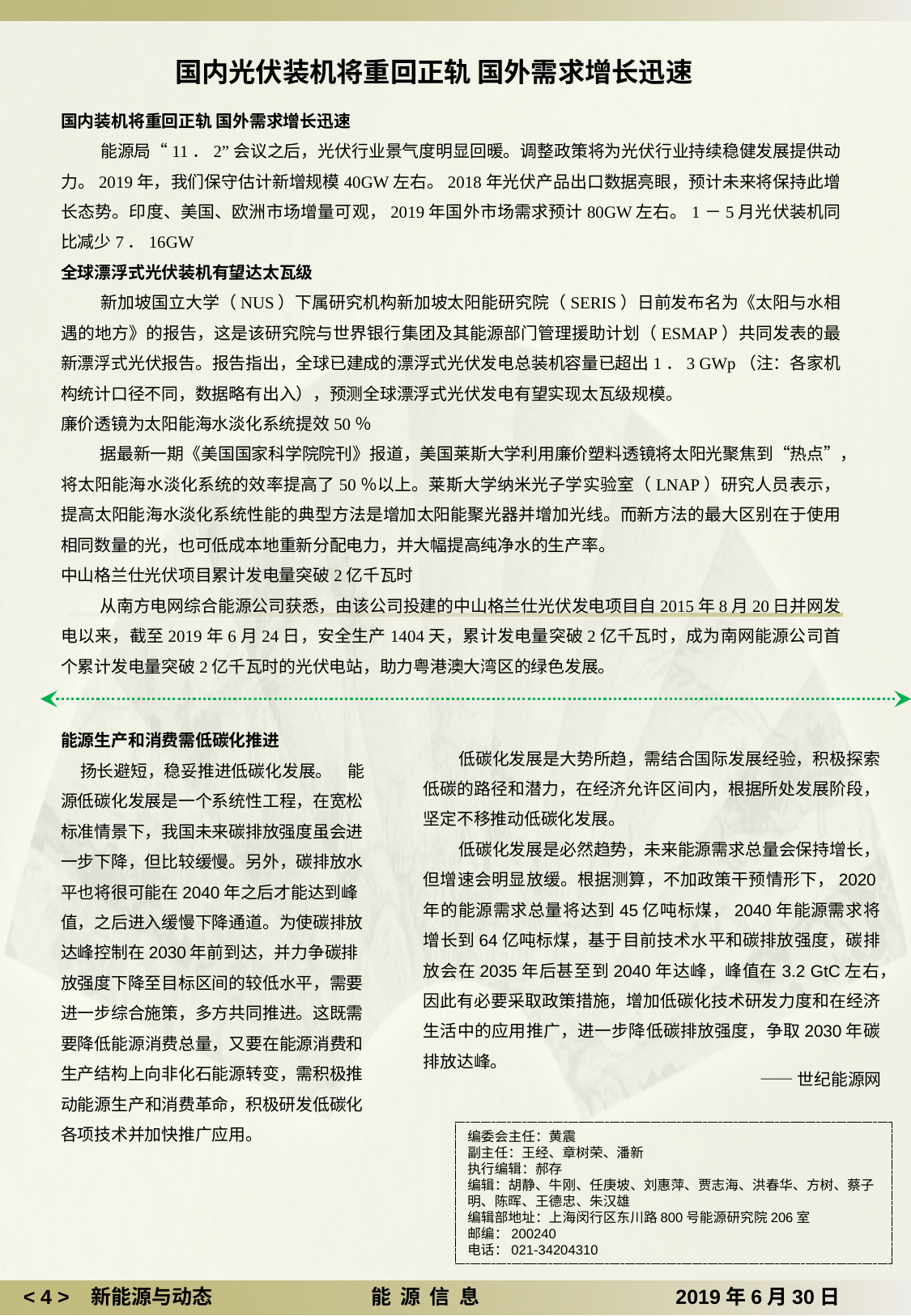

国内光伏装机将重回正轨 国外需求增长迅速
国内装机将重回正轨 国外需求增长迅速
         能源局“11．2”会议之后，光伏行业景气度明显回暖。调整政策将为光伏行业持续稳健发展提供动力。2019年，我们保守估计新增规模40GW左右。2018年光伏产品出口数据亮眼，预计未来将保持此增长态势。印度、美国、欧洲市场增量可观，2019年国外市场需求预计80GW左右。1－5月光伏装机同比减少7．16GW
全球漂浮式光伏装机有望达太瓦级
         新加坡国立大学（NUS）下属研究机构新加坡太阳能研究院（SERIS）日前发布名为《太阳与水相遇的地方》的报告，这是该研究院与世界银行集团及其能源部门管理援助计划（ESMAP）共同发表的最新漂浮式光伏报告。报告指出，全球已建成的漂浮式光伏发电总装机容量已超出1．3 GWp（注：各家机构统计口径不同，数据略有出入），预测全球漂浮式光伏发电有望实现太瓦级规模。
廉价透镜为太阳能海水淡化系统提效50％
         据最新一期《美国国家科学院院刊》报道，美国莱斯大学利用廉价塑料透镜将太阳光聚焦到“热点”，将太阳能海水淡化系统的效率提高了50％以上。莱斯大学纳米光子学实验室（LNAP）研究人员表示，提高太阳能海水淡化系统性能的典型方法是增加太阳能聚光器并增加光线。而新方法的最大区别在于使用相同数量的光，也可低成本地重新分配电力，并大幅提高纯净水的生产率。
中山格兰仕光伏项目累计发电量突破2亿千瓦时
         从南方电网综合能源公司获悉，由该公司投建的中山格兰仕光伏发电项目自2015年8月20日并网发电以来，截至2019年6月24日，安全生产1404天，累计发电量突破2亿千瓦时，成为南网能源公司首个累计发电量突破2亿千瓦时的光伏电站，助力粤港澳大湾区的绿色发展。

能源生产和消费需低碳化推进
    扬长避短，稳妥推进低碳化发展。    能源低碳化发展是一个系统性工程，在宽松标准情景下，我国未来碳排放强度虽会进一步下降，但比较缓慢。另外，碳排放水平也将很可能在2040年之后才能达到峰值，之后进入缓慢下降通道。为使碳排放达峰控制在2030年前到达，并力争碳排放强度下降至目标区间的较低水平，需要进一步综合施策，多方共同推进。这既需要降低能源消费总量，又要在能源消费和生产结构上向非化石能源转变，需积极推动能源生产和消费革命，积极研发低碳化各项技术并加快推广应用。

        低碳化发展是大势所趋，需结合国际发展经验，积极探索低碳的路径和潜力，在经济允许区间内，根据所处发展阶段，坚定不移推动低碳化发展。
        低碳化发展是必然趋势，未来能源需求总量会保持增长，但增速会明显放缓。根据测算，不加政策干预情形下，2020年的能源需求总量将达到45亿吨标煤，2040年能源需求将增长到64亿吨标煤，基于目前技术水平和碳排放强度，碳排放会在2035年后甚至到2040年达峰，峰值在3.2 GtC左右，因此有必要采取政策措施，增加低碳化技术研发力度和在经济生活中的应用推广，进一步降低碳排放强度，争取2030年碳排放达峰。

——世纪能源网
编委会主任：黄震
副主任：王经、章树荣、潘新
执行编辑：郝存
编辑：胡静、牛刚、任庚坡、刘惠萍、贾志海、洪春华、方树、蔡子明、陈晖、王德忠、朱汉雄
编辑部地址：上海闵行区东川路800号能源研究院206室
邮编：200240
电话：021-34204310
  ˂ 4 ˃   新能源与动态                                  能  源  信  息                                         2019年6月30日